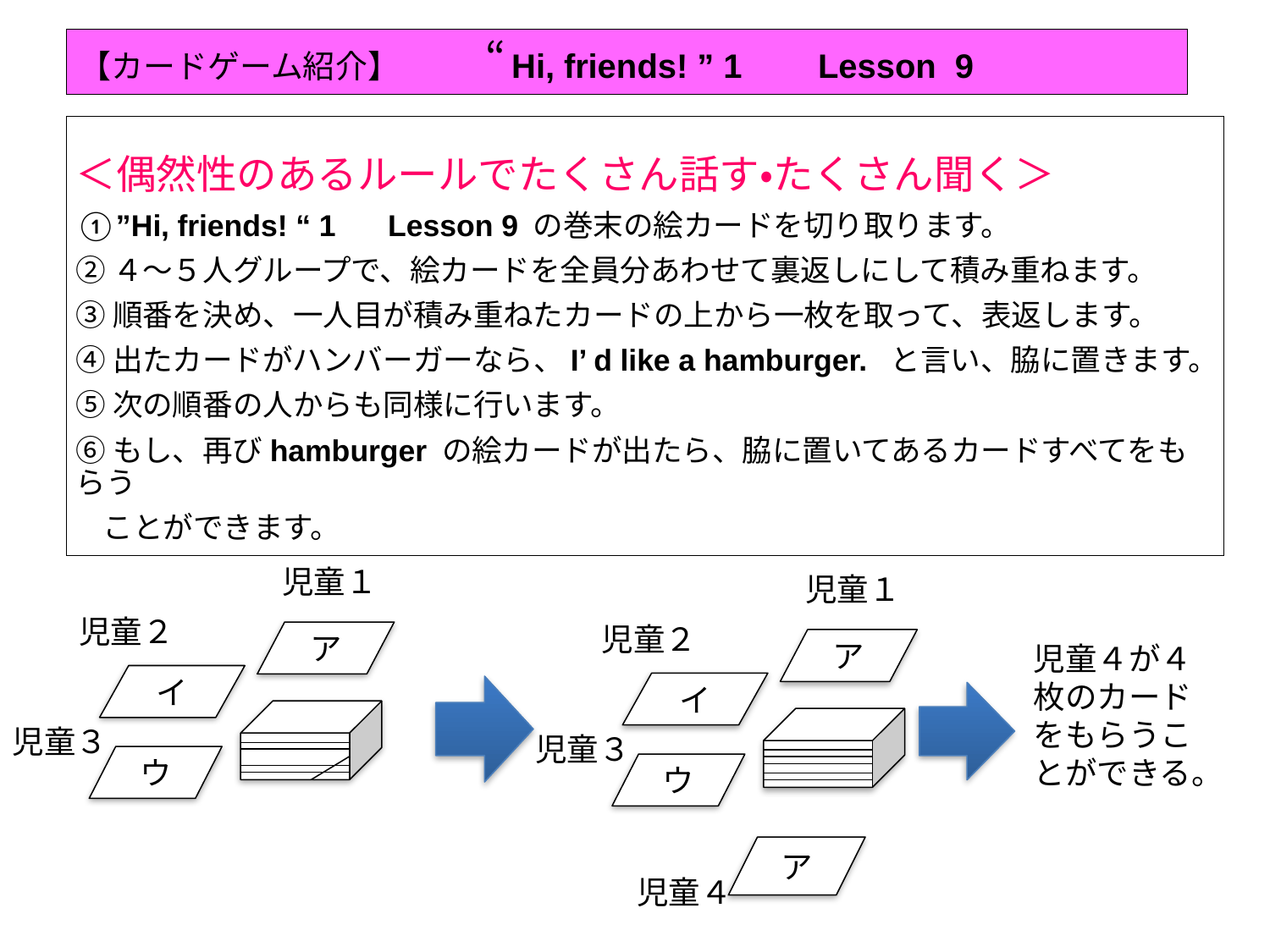

【カードゲーム紹介】　　“Hi, friends! ” 1　　Lesson  9

＜偶然性のあるルールでたくさん話す・たくさん聞く＞
①”Hi, friends! “ 1 　Lesson 9 の巻末の絵カードを切り取ります。
②４〜５人グループで、絵カードを全員分あわせて裏返しにして積み重ねます。
③順番を決め、一人目が積み重ねたカードの上から一枚を取って、表返します。
④出たカードがハンバーガーなら、I’ d like a hamburger.  と言い、脇に置きます。
⑤次の順番の人からも同様に行います。
⑥もし、再びhamburger の絵カードが出たら、脇に置いてあるカードすべてをもらう
   ことができます。

児童１
児童２
ア
イ

児童３
ウ
児童１
児童２
ア
イ

児童３
ウ
ア
児童４
児童４が４枚のカードをもらうことができる。